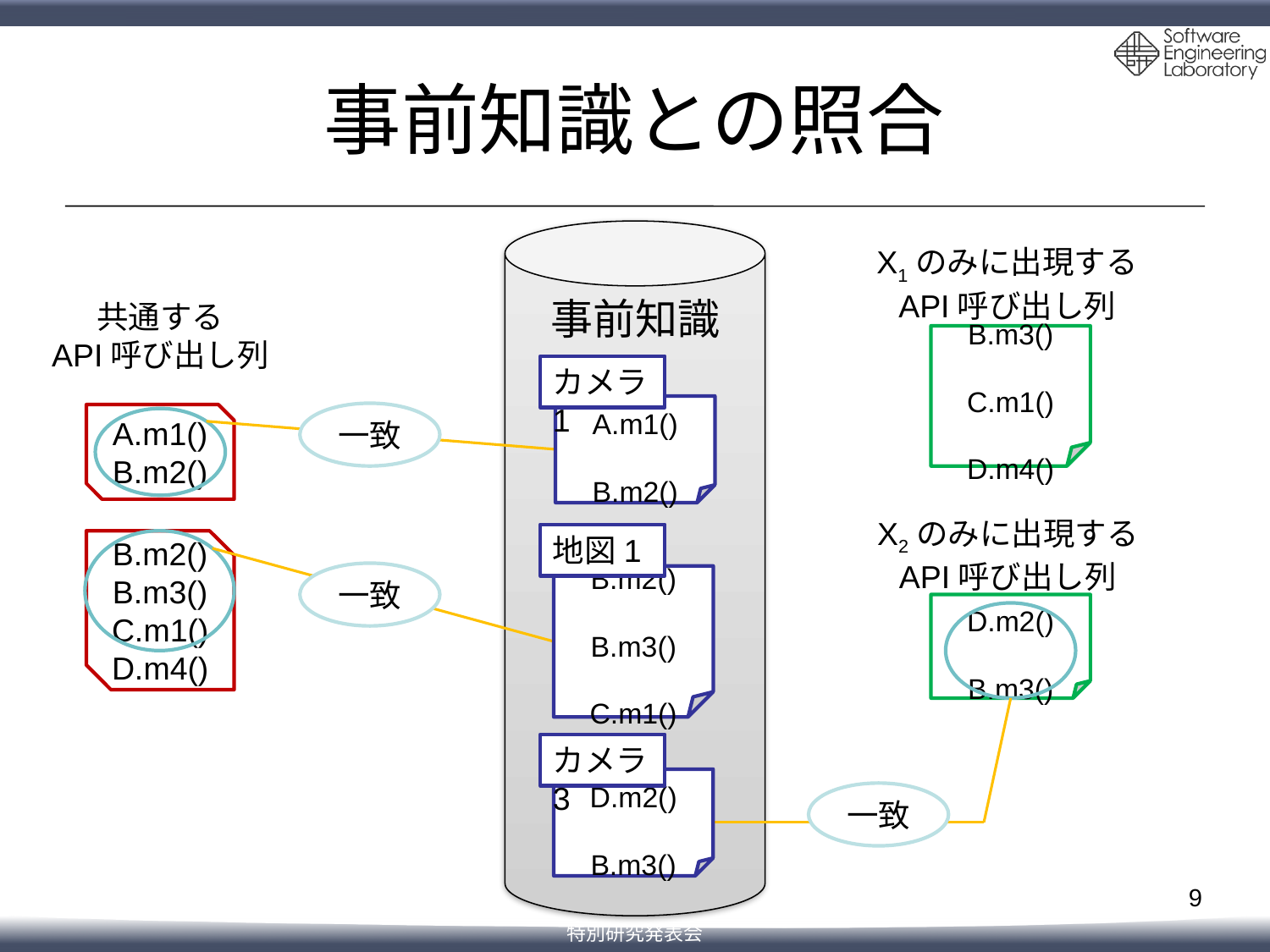

事前知識との照合
事前知識
X1のみに出現する
API呼び出し列
共通する
API呼び出し列
B.m3()
C.m1()
D.m4()
カメラ1
A.m1()
B.m2()
一致
A.m1()
B.m2()

X2のみに出現する
API呼び出し列
地図1
B.m2()
B.m3()
C.m1()
D.m4()

一致
B.m2()
B.m3()
C.m1()
D.m2()
B.m3()

カメラ3
D.m2()
B.m3()
一致
9
特別研究発表会